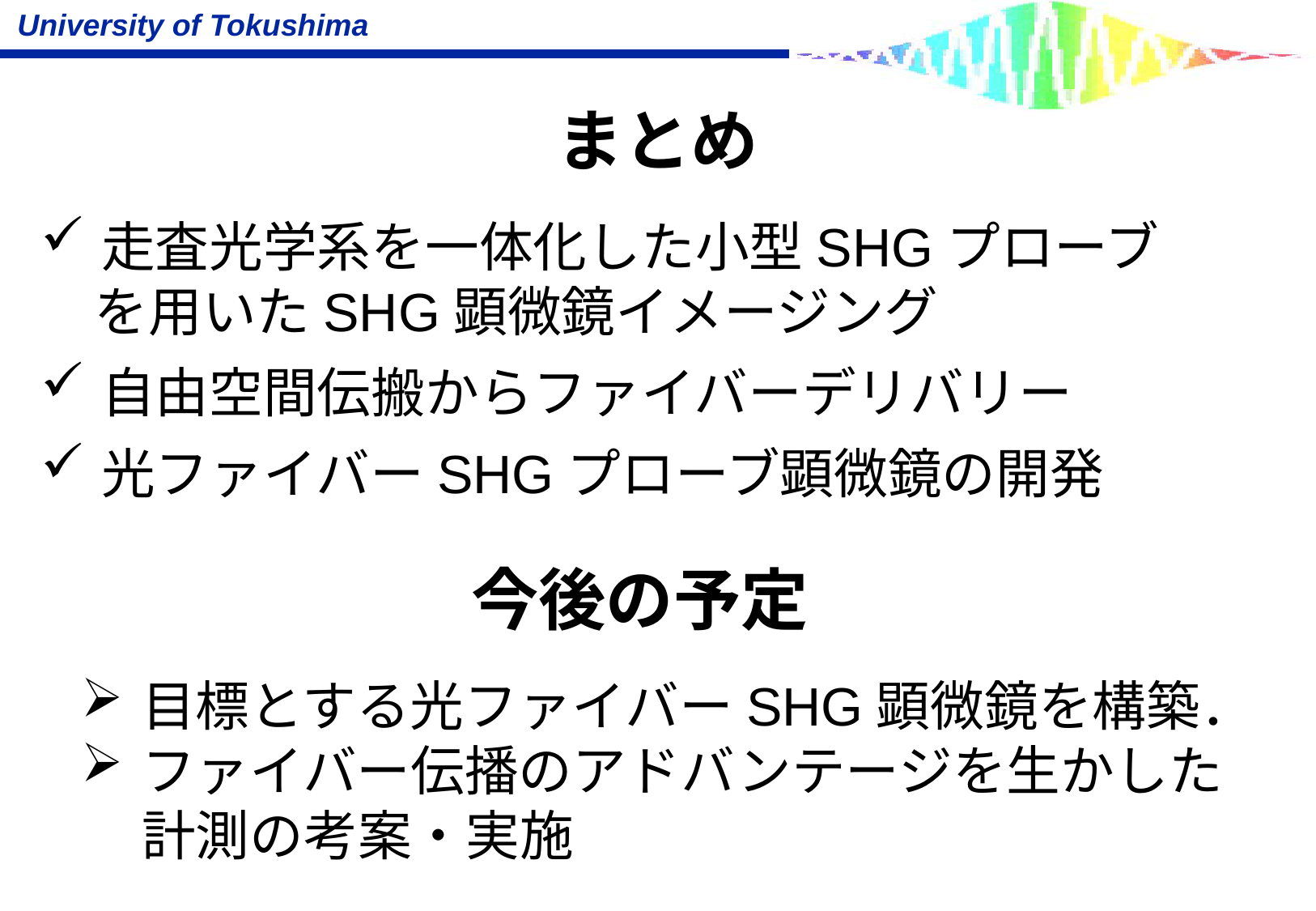

まとめ
走査光学系を一体化した小型SHGプローブ
　を用いたSHG顕微鏡イメージング

自由空間伝搬からファイバーデリバリー

光ファイバーSHGプローブ顕微鏡の開発
今後の予定
目標とする光ファイバーSHG顕微鏡を構築．
ファイバー伝播のアドバンテージを生かした計測の考案・実施